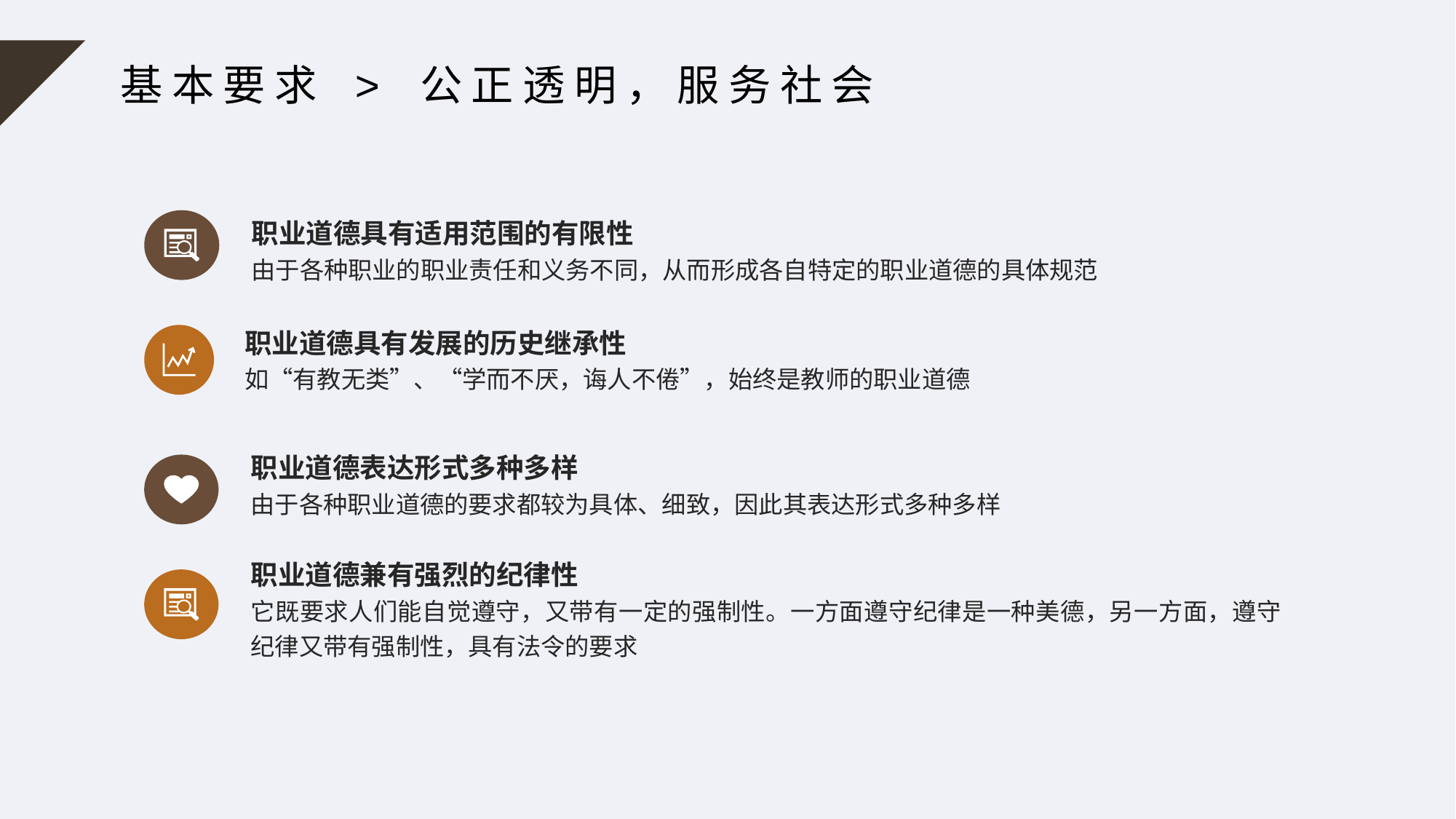

基本要求 > 公正透明，服务社会

职业道德具有适用范围的有限性
由于各种职业的职业责任和义务不同，从而形成各自特定的职业道德的具体规范

职业道德具有发展的历史继承性
如“有教无类”、“学而不厌，诲人不倦”，始终是教师的职业道德

职业道德表达形式多种多样
由于各种职业道德的要求都较为具体、细致，因此其表达形式多种多样

职业道德兼有强烈的纪律性
它既要求人们能自觉遵守，又带有一定的强制性。一方面遵守纪律是一种美德，另一方面，遵守纪律又带有强制性，具有法令的要求